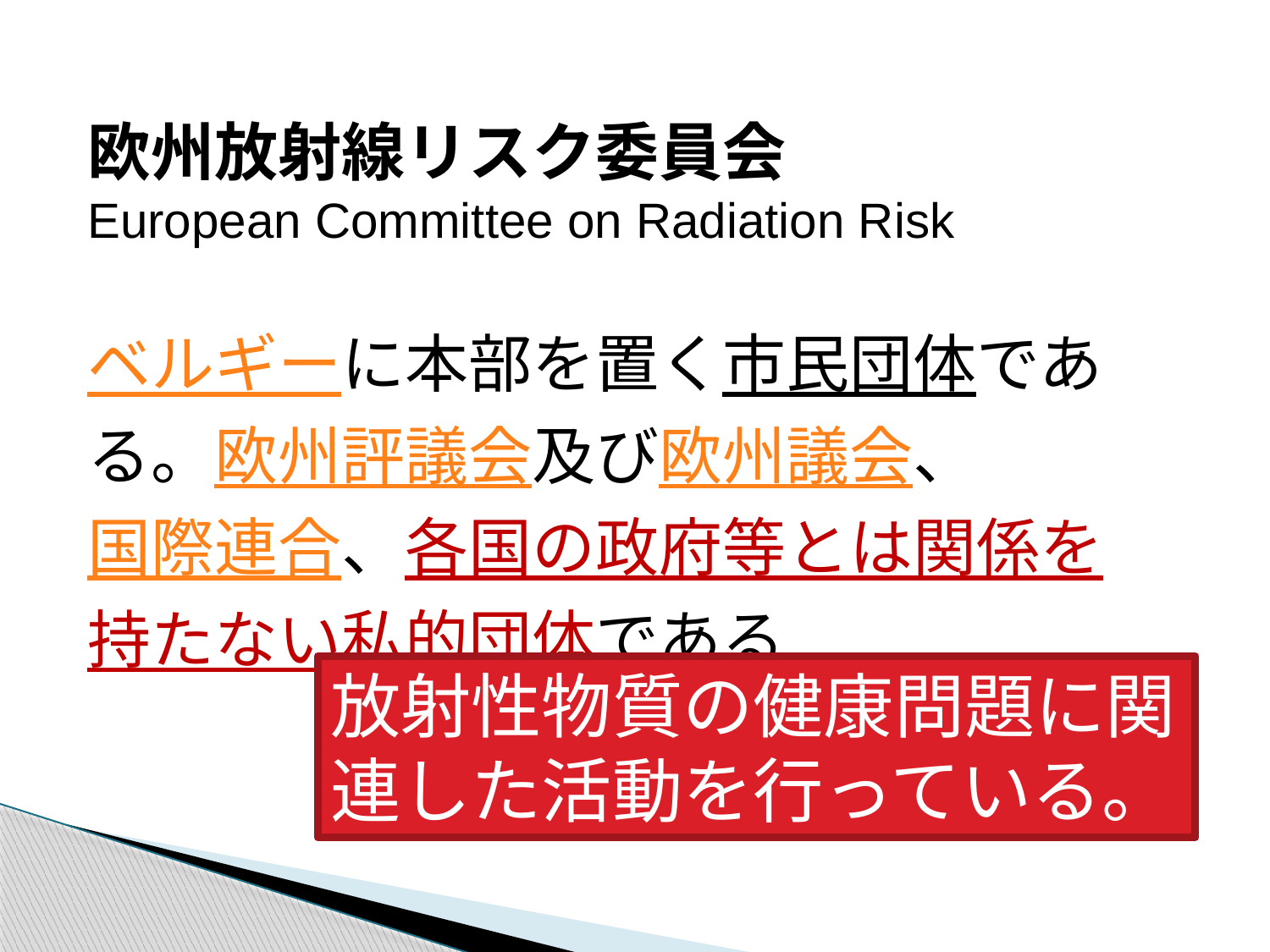

欧州放射線リスク委員会
European Committee on Radiation Risk

ベルギーに本部を置く市民団体である。欧州評議会及び欧州議会、国際連合、各国の政府等とは関係を持たない私的団体である。
放射性物質の健康問題に関連した活動を行っている。